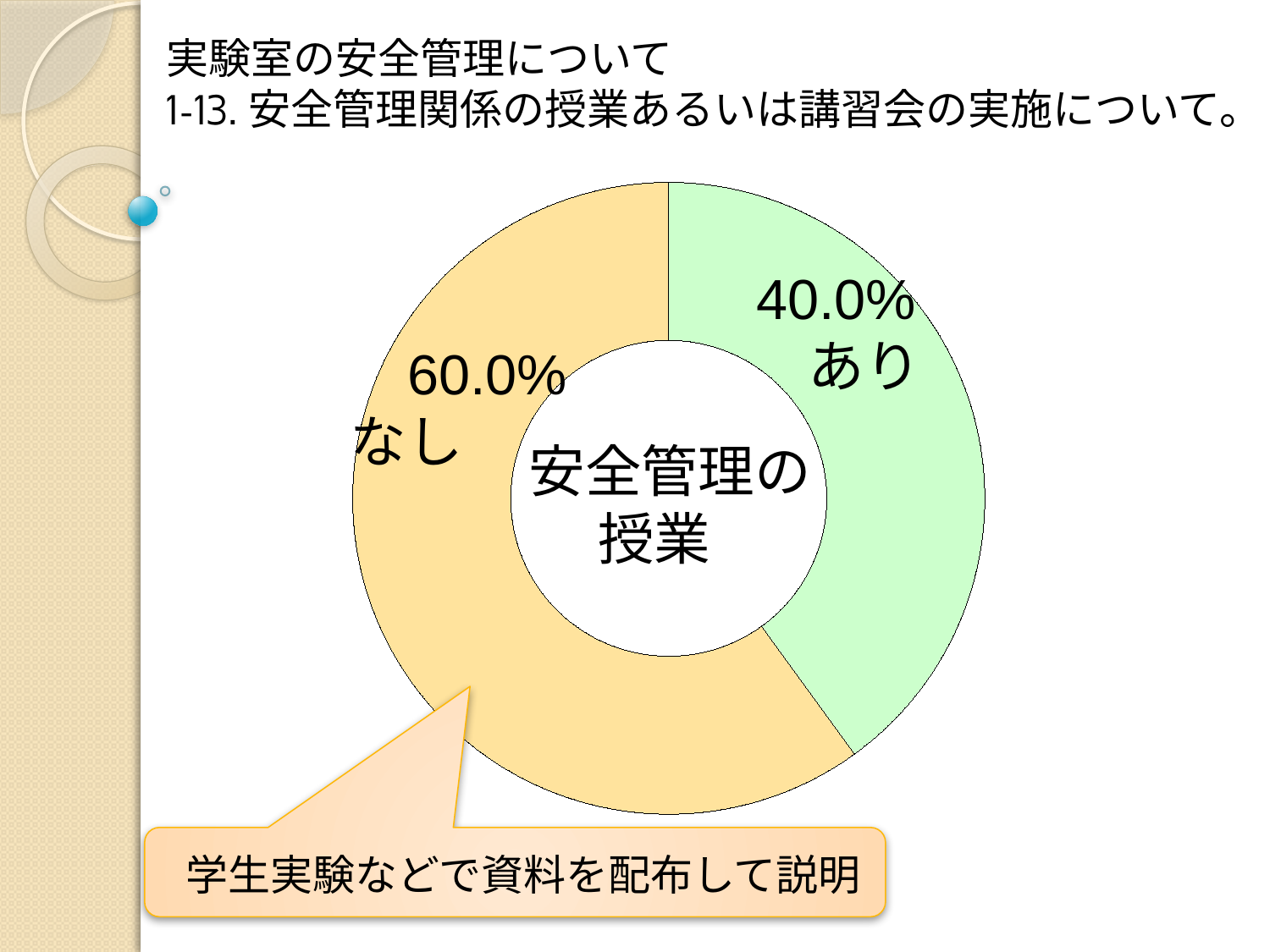

実験室の安全管理について
1-13.安全管理関係の授業あるいは講習会の実施について。

### Chart

| Category | 売上高 |
|---|---|
| 第 1 四半期 | 12.0 |
| 第 2 四半期 | 18.0 |
| 第 3 四半期 | 0.0 |
| 第 4 四半期 | 0.0 |
40.0%
   あり
  　　　　60.0%
   　　　なし
安全管理の
　 授業

学生実験などで資料を配布して説明